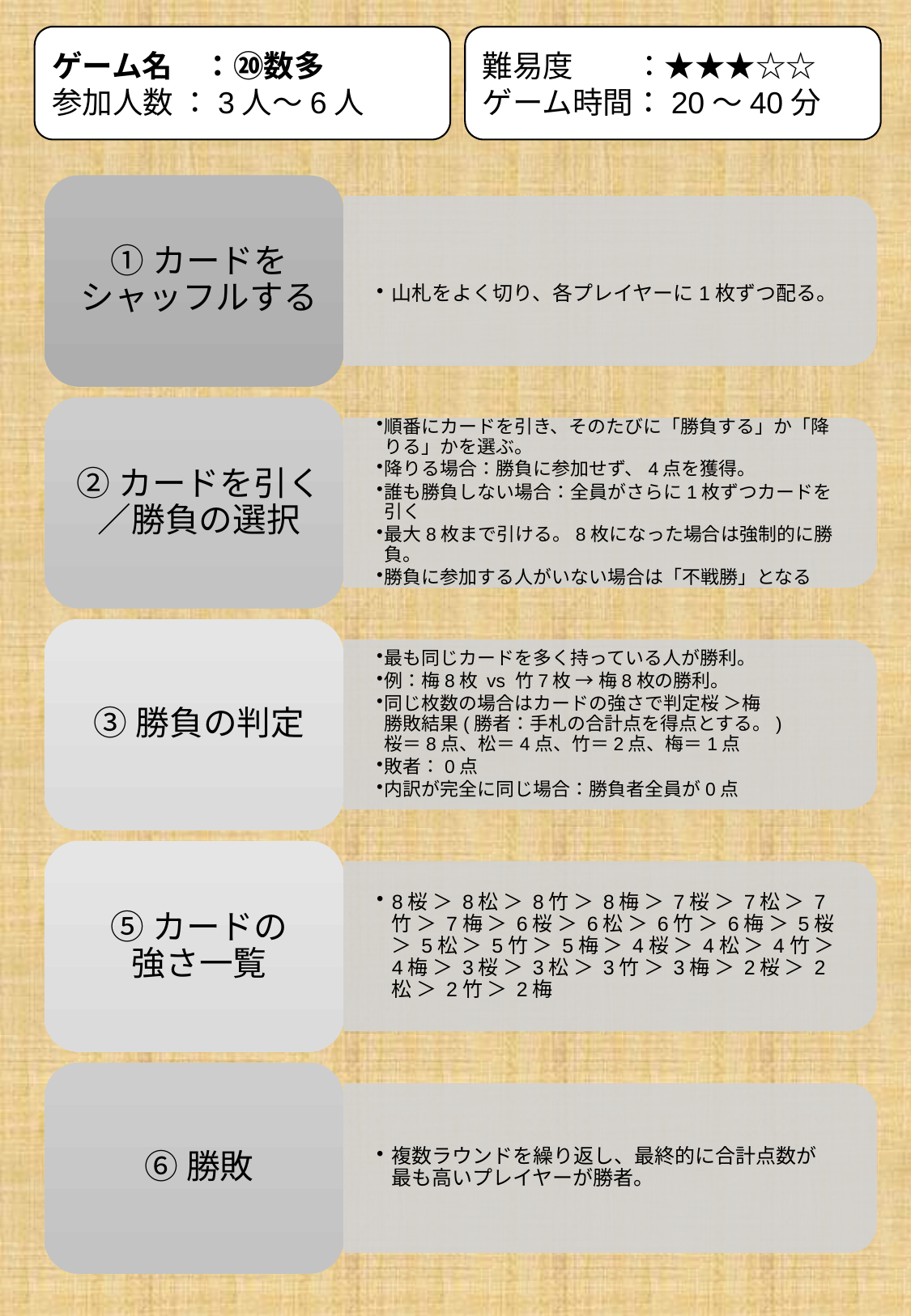

ゲーム名　：⑳数多
参加人数 ：3人～6人
難易度　　：★★★☆☆
ゲーム時間：20～40分

山札をよく切り、各プレイヤーに1枚ずつ配る。
①カードを
シャッフルする
順番にカードを引き、そのたびに「勝負する」か「降りる」かを選ぶ。
降りる場合：勝負に参加せず、4点を獲得。
誰も勝負しない場合：全員がさらに1枚ずつカードを引く
最大8枚まで引ける。8枚になった場合は強制的に勝負。
勝負に参加する人がいない場合は「不戦勝」となる
②カードを引く／勝負の選択
最も同じカードを多く持っている人が勝利。
例：梅8枚 vs 竹7枚 → 梅8枚の勝利。
同じ枚数の場合はカードの強さで判定桜 ＞梅
勝敗結果(勝者：手札の合計点を得点とする。)
桜＝8点、松＝4点、竹＝2点、梅＝1点
敗者：0点
内訳が完全に同じ場合：勝負者全員が0点
③勝負の判定
8桜 ＞ 8松 ＞ 8竹 ＞ 8梅 ＞ 7桜 ＞ 7松 ＞ 7竹 ＞ 7梅 ＞ 6桜 ＞ 6松 ＞ 6竹 ＞ 6梅 ＞ 5桜 ＞ 5松 ＞ 5竹 ＞ 5梅 ＞ 4桜 ＞ 4松 ＞ 4竹 ＞ 4梅 ＞ 3桜 ＞ 3松 ＞ 3竹 ＞ 3梅 ＞ 2桜 ＞ 2松 ＞ 2竹 ＞ 2梅
⑤カードの
強さ一覧
複数ラウンドを繰り返し、最終的に合計点数が最も高いプレイヤーが勝者。
⑥勝敗